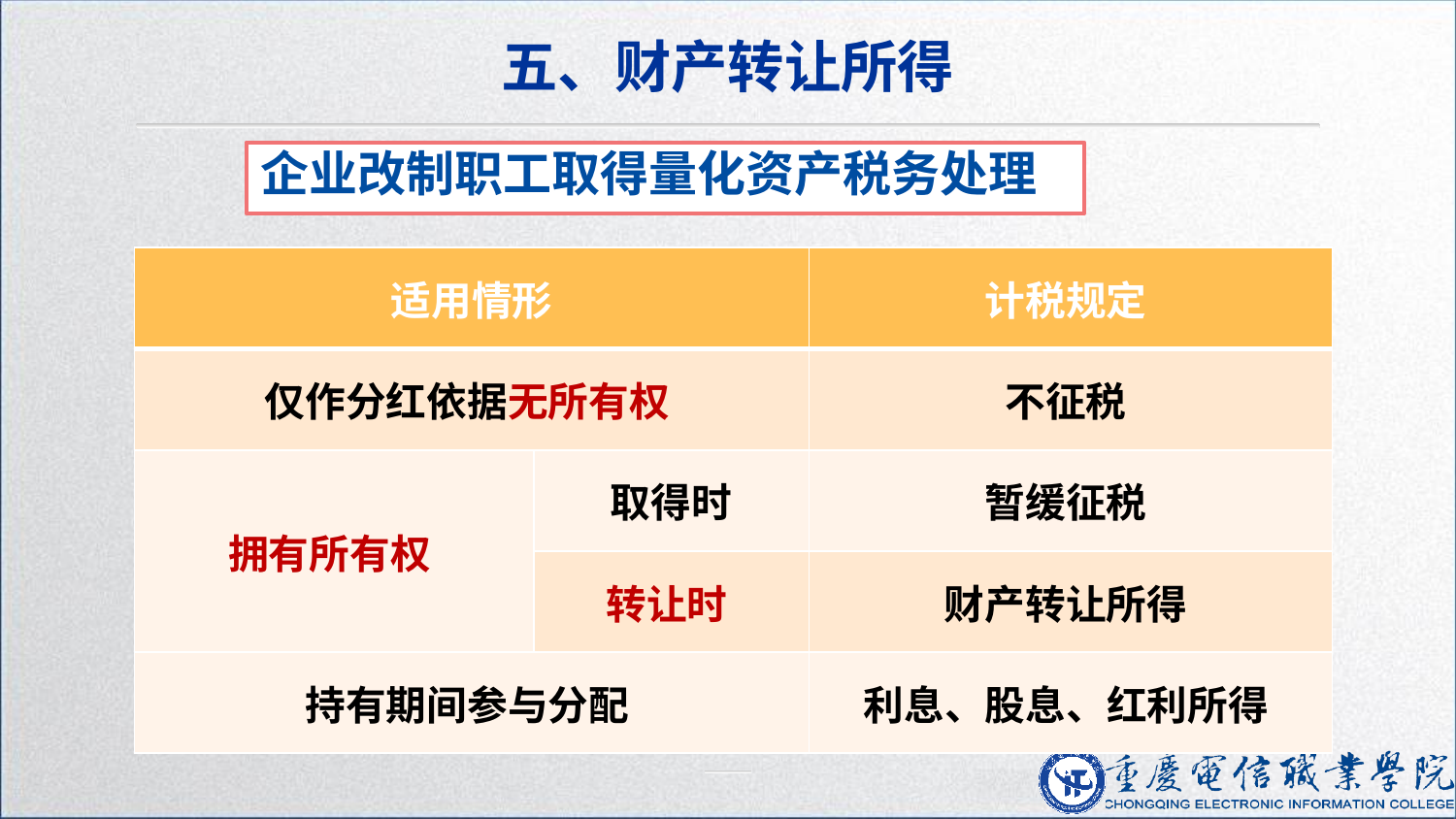

五、财产转让所得
企业改制职工取得量化资产税务处理
| 适用情形 |  | 计税规定 |
| --- | --- | --- |
| 仅作分红依据无所有权 |  | 不征税 |
| 拥有所有权 | 取得时 | 暂缓征税 |
|  | 转让时 | 财产转让所得 |
| 持有期间参与分配 |  | 利息、股息、红利所得 |